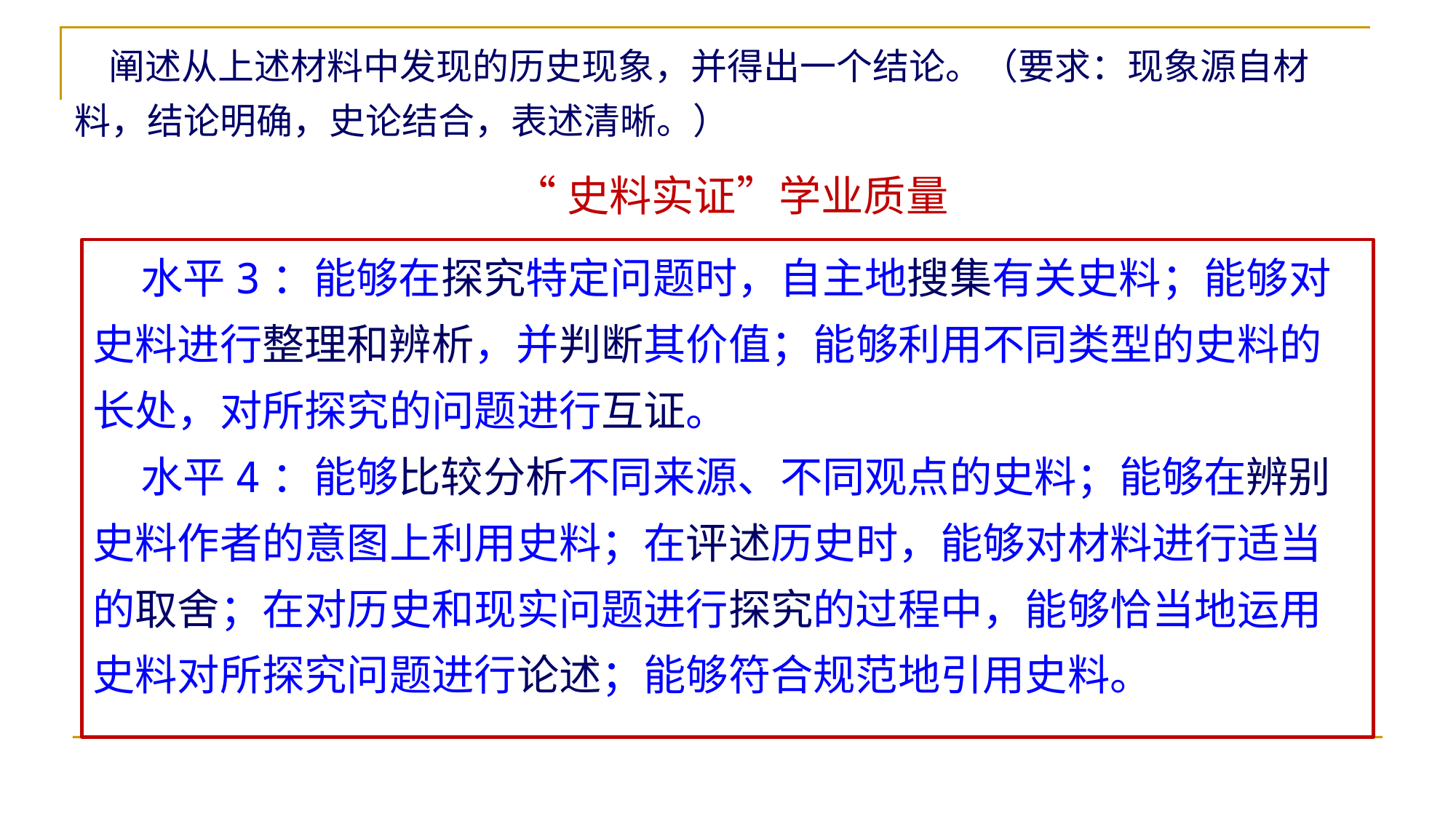

阐述从上述材料中发现的历史现象，并得出一个结论。（要求：现象源自材料，结论明确，史论结合，表述清晰。）
“史料实证”学业质量
    水平3：能够在探究特定问题时，自主地搜集有关史料；能够对
史料进行整理和辨析，并判断其价值；能够利用不同类型的史料的
长处，对所探究的问题进行互证。
    水平4：能够比较分析不同来源、不同观点的史料；能够在辨别
史料作者的意图上利用史料；在评述历史时，能够对材料进行适当
的取舍；在对历史和现实问题进行探究的过程中，能够恰当地运用
史料对所探究问题进行论述；能够符合规范地引用史料。